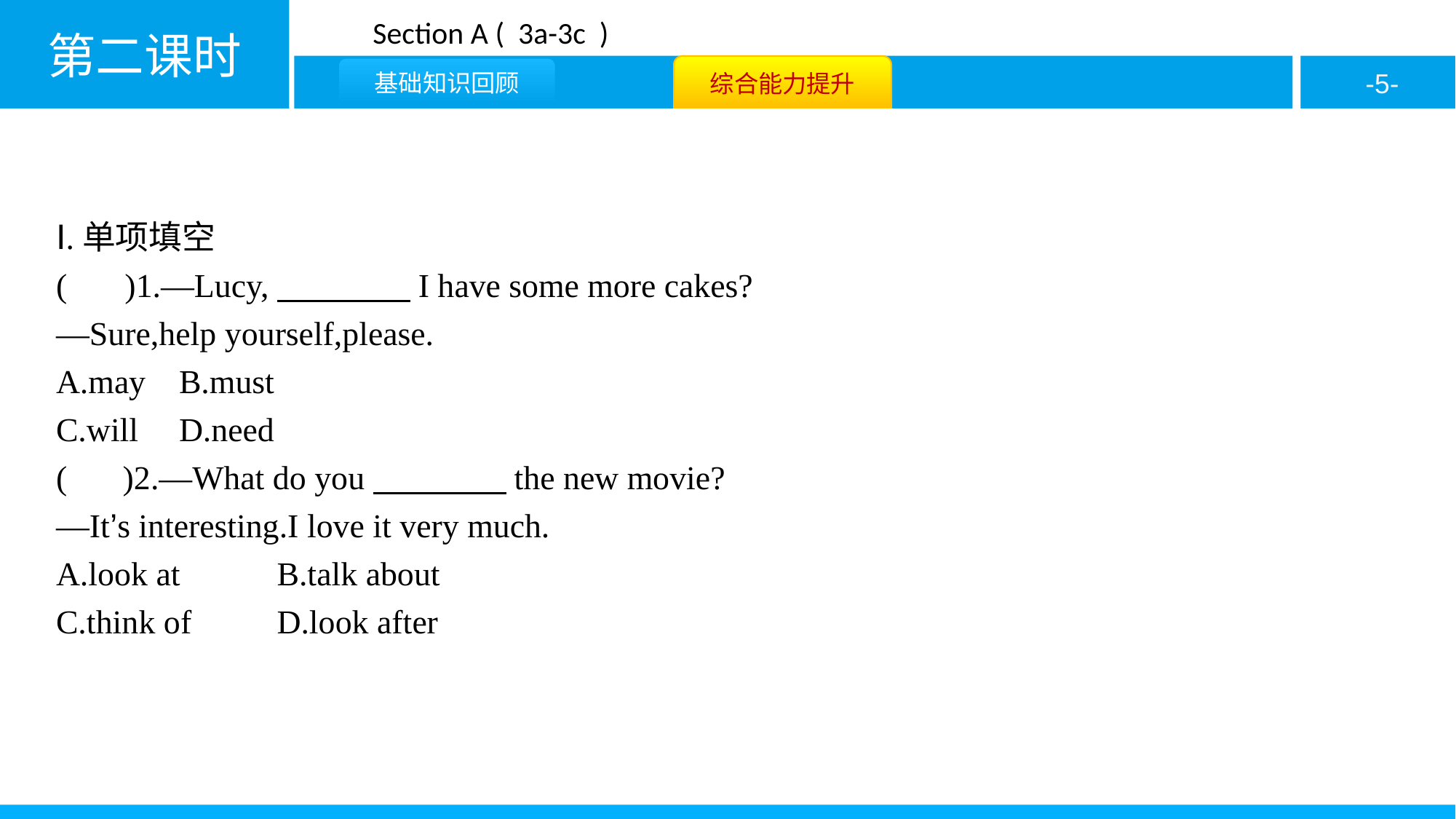

Ⅰ.单项填空
(  A  )1.—Lucy,　　　　I have some more cakes?
—Sure,help yourself,please.
A.may	B.must
C.will	D.need
(  C  )2.—What do you　　　　the new movie?
—It’s interesting.I love it very much.
A.look at	B.talk about
C.think of	D.look after